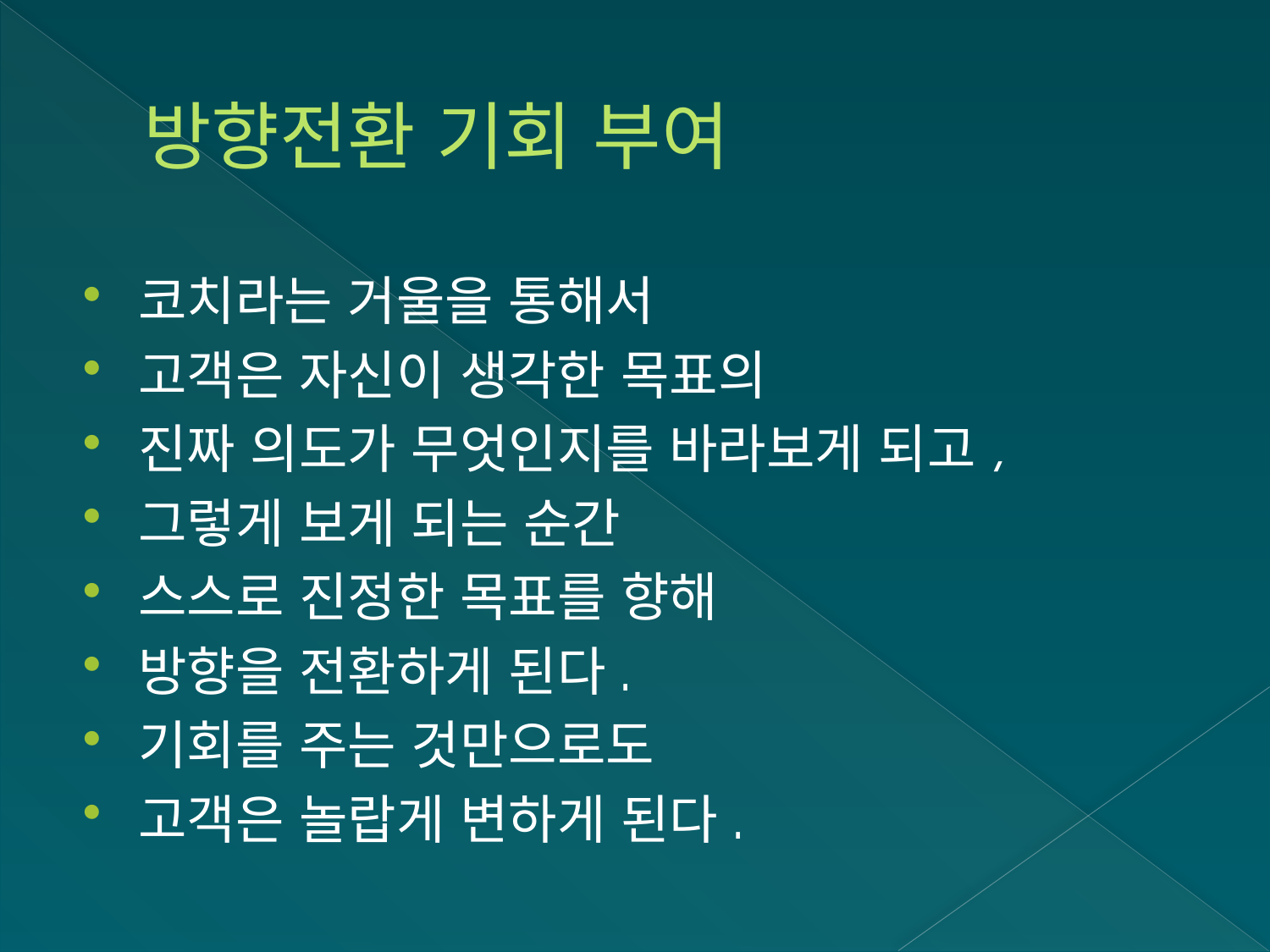

# 방향전환 기회 부여
코치라는 거울을 통해서
고객은 자신이 생각한 목표의
진짜 의도가 무엇인지를 바라보게 되고,
그렇게 보게 되는 순간
스스로 진정한 목표를 향해
방향을 전환하게 된다.
기회를 주는 것만으로도
고객은 놀랍게 변하게 된다.